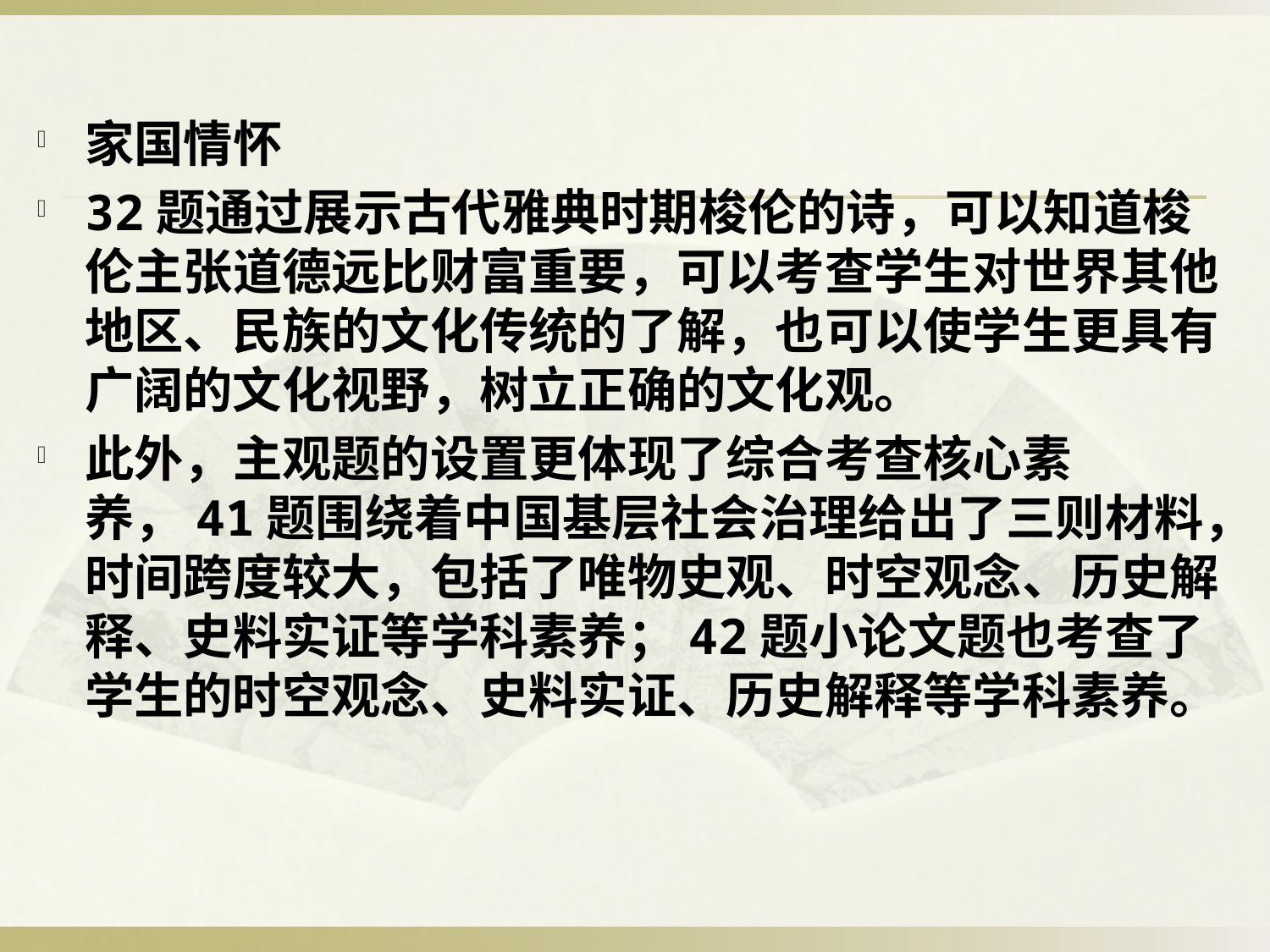

家国情怀
32题通过展示古代雅典时期梭伦的诗，可以知道梭伦主张道德远比财富重要，可以考查学生对世界其他地区、民族的文化传统的了解，也可以使学生更具有广阔的文化视野，树立正确的文化观。
此外，主观题的设置更体现了综合考查核心素养，41题围绕着中国基层社会治理给出了三则材料，时间跨度较大，包括了唯物史观、时空观念、历史解释、史料实证等学科素养；42题小论文题也考查了学生的时空观念、史料实证、历史解释等学科素养。